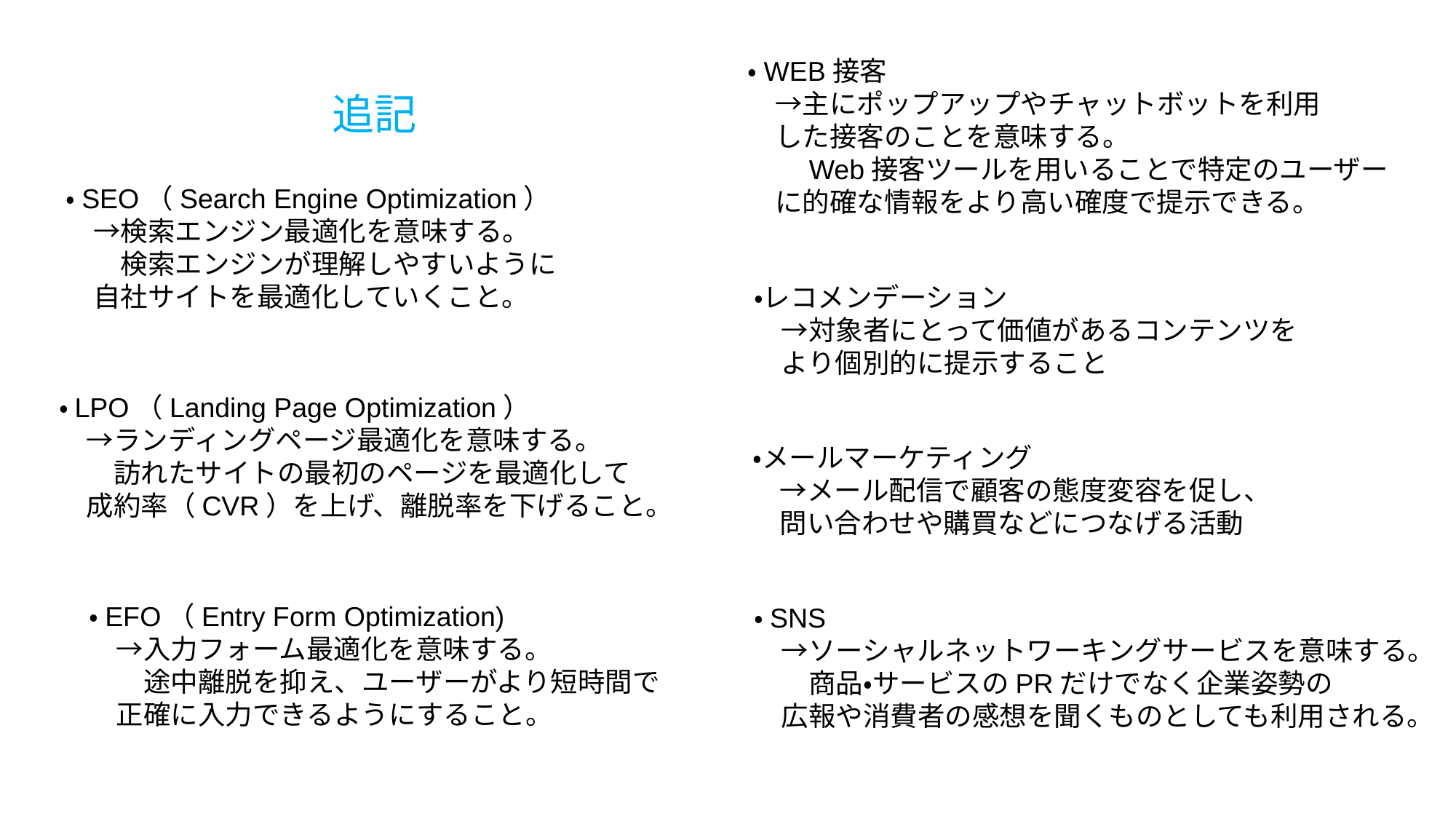

・WEB接客
　→主にポップアップやチャットボットを利用
　した接客のことを意味する。
　　Web接客ツールを用いることで特定のユーザー
　に的確な情報をより高い確度で提示できる。
追記
・SEO（Search Engine Optimization）
　→検索エンジン最適化を意味する。
　　検索エンジンが理解しやすいように
　自社サイトを最適化していくこと。
・レコメンデーション
　→対象者にとって価値があるコンテンツを
　より個別的に提示すること
・LPO（Landing Page Optimization）
　→ランディングページ最適化を意味する。
　　訪れたサイトの最初のページを最適化して
　成約率（CVR）を上げ、離脱率を下げること。
・メールマーケティング
　→メール配信で顧客の態度変容を促し、
　問い合わせや購買などにつなげる活動
・EFO（Entry Form Optimization)
　→入力フォーム最適化を意味する。
　　途中離脱を抑え、ユーザーがより短時間で
　正確に入力できるようにすること。
・SNS
　→ソーシャルネットワーキングサービスを意味する。
　　商品・サービスのPRだけでなく企業姿勢の
　広報や消費者の感想を聞くものとしても利用される。